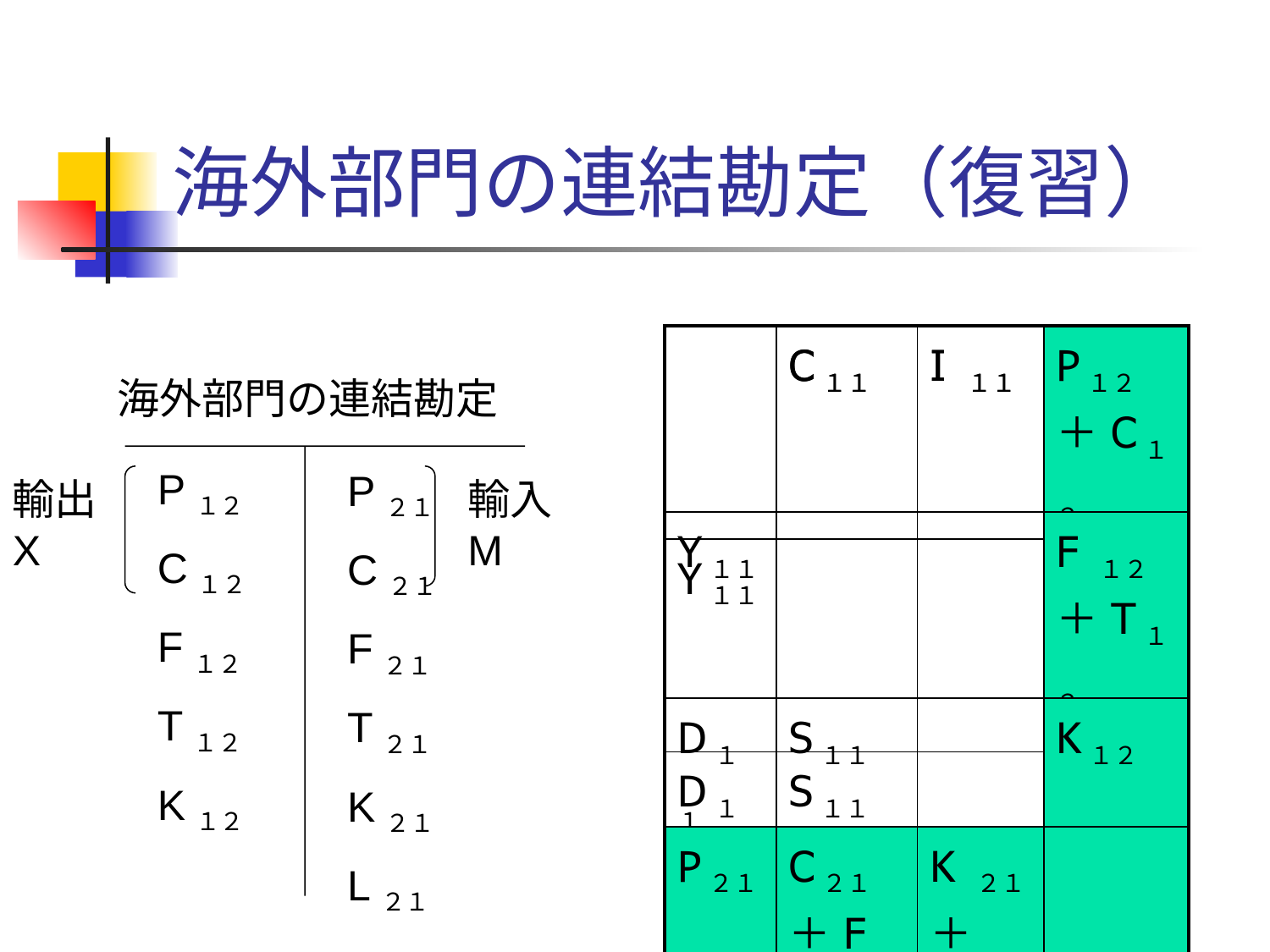

# 海外部門の連結勘定（復習）
|  | C１１ | I １１ | P１２ ＋C１２ |
| --- | --- | --- | --- |
| Y１１ |  |  | F １２ ＋T１２ |
| D１１ | S１１ |  | K１２ |
| P２１ | C２１ ＋F ２１ ＋T２１ | K ２１ ＋ L２１ |  |
|  | C１１ | I １１ | P１２ ＋C１２ |
| --- | --- | --- | --- |
| Y１１ |  |  | F １２ ＋T１２ |
| D１１ | S１１ |  | K１２ |
| P２１ | C２１ ＋F ２１ ＋T２１ | K ２１ ＋ L２１ |  |
海外部門の連結勘定

P１２
C１２
F１２
T１２
K１２
P２１
C２１
F２１
T２１
K２１
L２１
輸出X

輸入M